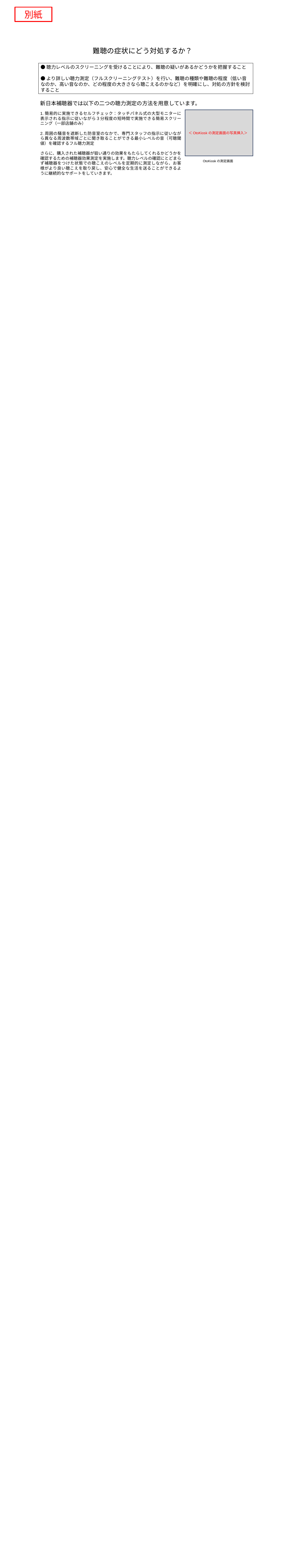

別紙

難聴の症状にどう対処するか？
●聴力レベルのスクリーニングを受けることにより、難聴の疑いがあるかどうかを把握すること

●より詳しい聴力測定（フルスクリーニングテスト）を行い、難聴の種類や難聴の程度（低い音なのか、高い音なのか、どの程度の大きさなら聴こえるのかなど）を明確にし、対処の方針を検討すること
新日本補聴器では以下の二つの聴力測定の方法を用意しています。

1.簡易的に実施できるセルフチェック：タッチパネル式の大型モニターに表示される指示に従いながら３分程度の短時間で実施できる簡易スクリーニング（一部店舗のみ）

2.周囲の騒音を遮断した防音室のなかで、専門スタッフの指示に従いながら異なる周波数帯域ごとに聞き取ることができる最小レベルの音（可聴閾値）を確認するフル聴力測定

さらに、購入された補聴器が狙い通りの効果をもたらしてくれるかどうかを確認するための補聴器効果測定を実施します。聴力レベルの確認にとどまらず補聴器をつけた状態での聴こえのレベルを定期的に測定しながら、お客様がより良い聴こえを取り戻し、安心で健全な生活を送ることができるように継続的なサポートをしていきます。
＜OtoKioskの測定画面の写真挿入＞
OtoKioskの測定画面